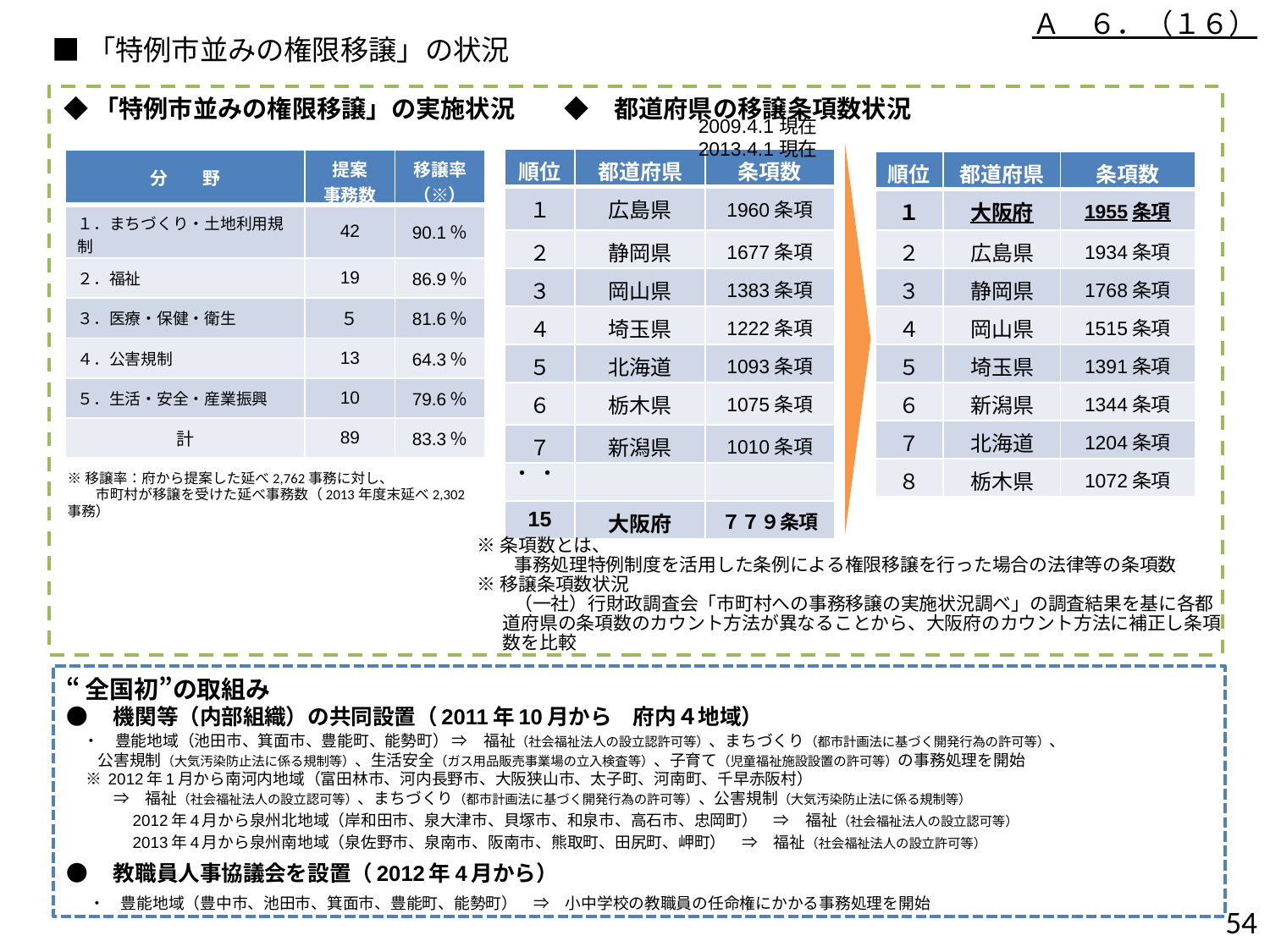

Ａ　６．（１６）
■「特例市並みの権限移譲」の状況

◆「特例市並みの権限移譲」の実施状況　　◆　都道府県の移譲条項数状況
2009.4.1現在　　　　　　　　　　　　　　　　　　2013.4.1現在
| 順位 | 都道府県 | 条項数 |
| --- | --- | --- |
| １ | 広島県 | 1960条項 |
| ２ | 静岡県 | 1677条項 |
| ３ | 岡山県 | 1383条項 |
| ４ | 埼玉県 | 1222条項 |
| ５ | 北海道 | 1093条項 |
| ６ | 栃木県 | 1075条項 |
| ７ | 新潟県 | 1010条項 |
|  |  |  |
| 15 | 大阪府 | ７７９条項 |
| 分　　野 | 提案 事務数 | 移譲率（※） |
| --- | --- | --- |
| １．まちづくり・土地利用規制 | 42 | 90.1％ |
| ２．福祉 | 19 | 86.9％ |
| ３．医療・保健・衛生 | ５ | 81.6％ |
| ４．公害規制 | 13 | 64.3％ |
| ５．生活・安全・産業振興 | 10 | 79.6％ |
| 計 | 89 | 83.3％ |
| 順位 | 都道府県 | 条項数 |
| --- | --- | --- |
| １ | 大阪府 | 1955条項 |
| ２ | 広島県 | 1934条項 |
| ３ | 静岡県 | 1768条項 |
| ４ | 岡山県 | 1515条項 |
| ５ | 埼玉県 | 1391条項 |
| ６ | 新潟県 | 1344条項 |
| ７ | 北海道 | 1204条項 |
| ８ | 栃木県 | 1072条項 |

・・
※移譲率：府から提案した延べ2,762事務に対し、
　　市町村が移譲を受けた延べ事務数（2013年度末延べ2,302事務）
※条項数とは、
　　事務処理特例制度を活用した条例による権限移譲を行った場合の法律等の条項数
※移譲条項数状況
　　（一社）行財政調査会「市町村への事務移譲の実施状況調べ」の調査結果を基に各都道府県の条項数のカウント方法が異なることから、大阪府のカウント方法に補正し条項数を比較
“全国初”の取組み
●　機関等（内部組織）の共同設置（2011年10月から　府内４地域）
　・　豊能地域（池田市、箕面市、豊能町、能勢町） ⇒　福祉（社会福祉法人の設立認許可等）、まちづくり（都市計画法に基づく開発行為の許可等）、
　　公害規制（大気汚染防止法に係る規制等）、生活安全（ガス用品販売事業場の立入検査等）、子育て（児童福祉施設設置の許可等）の事務処理を開始
　 ※ 2012年1月から南河内地域（富田林市、河内長野市、大阪狭山市、太子町、河南町、千早赤阪村）
　　　⇒　福祉（社会福祉法人の設立認可等）、まちづくり（都市計画法に基づく開発行為の許可等）、公害規制（大気汚染防止法に係る規制等）
　　　　2012年4月から泉州北地域（岸和田市、泉大津市、貝塚市、和泉市、高石市、忠岡町）　⇒　福祉（社会福祉法人の設立認可等）
　　　　2013年4月から泉州南地域（泉佐野市、泉南市、阪南市、熊取町、田尻町、岬町）　⇒　福祉（社会福祉法人の設立許可等）
●　教職員人事協議会を設置（2012年4月から）
　・　豊能地域（豊中市、池田市、箕面市、豊能町、能勢町）　⇒　小中学校の教職員の任命権にかかる事務処理を開始
この部分を、もっと具体的に。
54